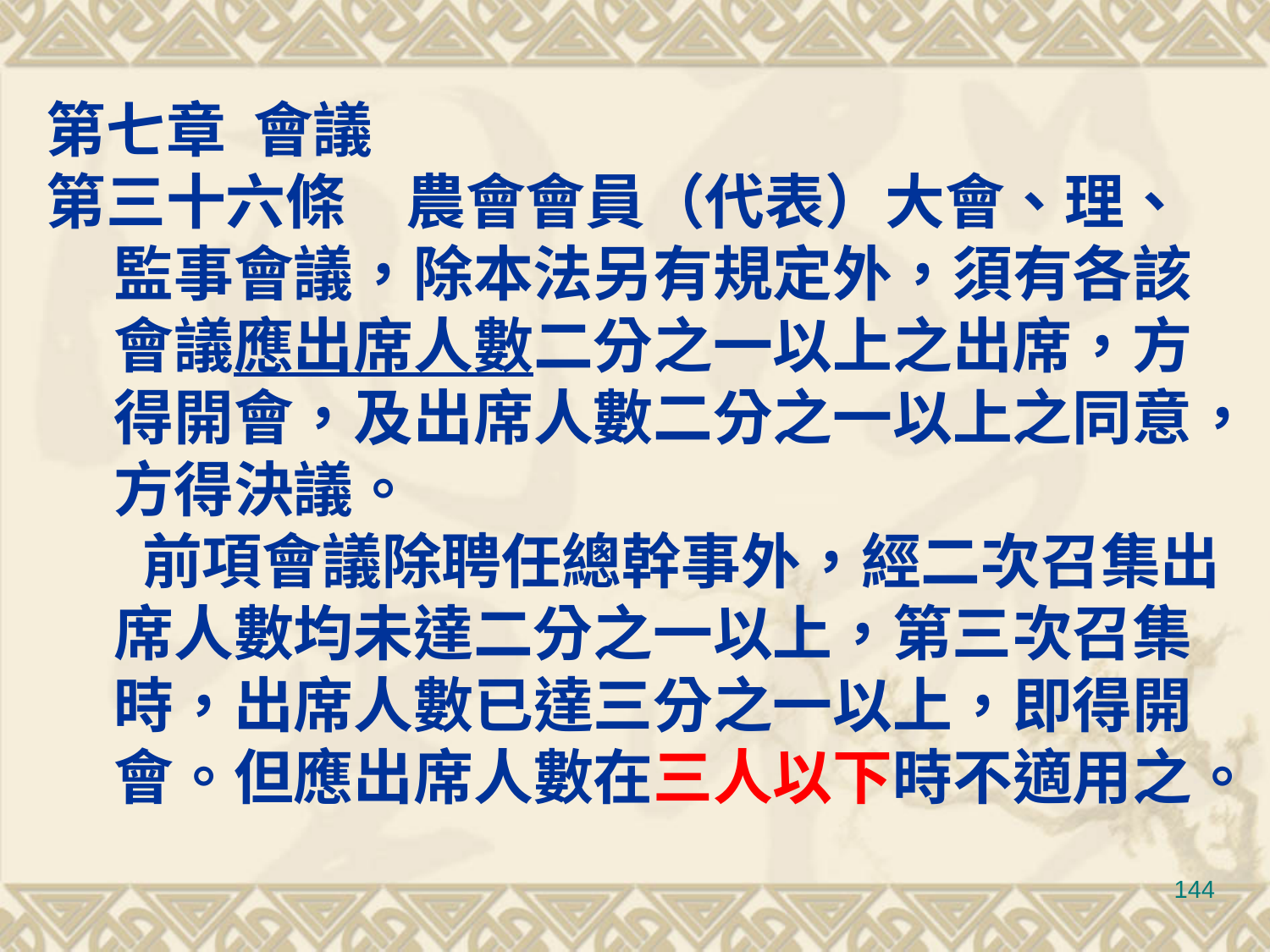

第七章  會議
第三十六條　農會會員（代表）大會、理、監事會議，除本法另有規定外，須有各該會議應出席人數二分之一以上之出席，方得開會，及出席人數二分之一以上之同意，方得決議。
      前項會議除聘任總幹事外，經二次召集出席人數均未達二分之一以上，第三次召集時，出席人數已達三分之一以上，即得開會。但應出席人數在三人以下時不適用之。
144